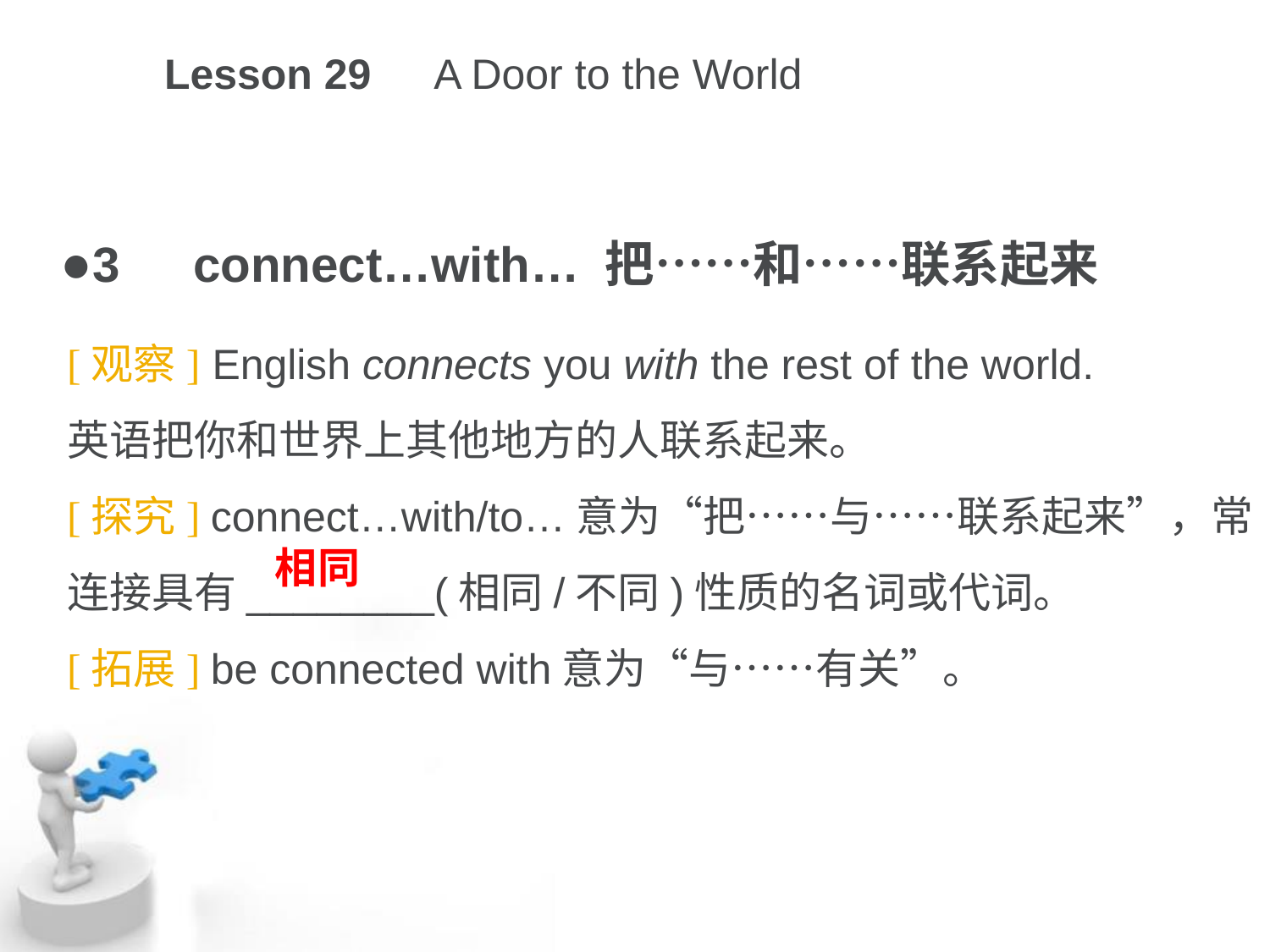

Lesson 29　A Door to the World
●3　connect…with… 把……和……联系起来
[观察] English connects you with the rest of the world.
英语把你和世界上其他地方的人联系起来。
[探究] connect…with/to…意为“把……与……联系起来”，常连接具有________(相同/不同)性质的名词或代词。
[拓展] be connected with意为“与……有关”。

相同